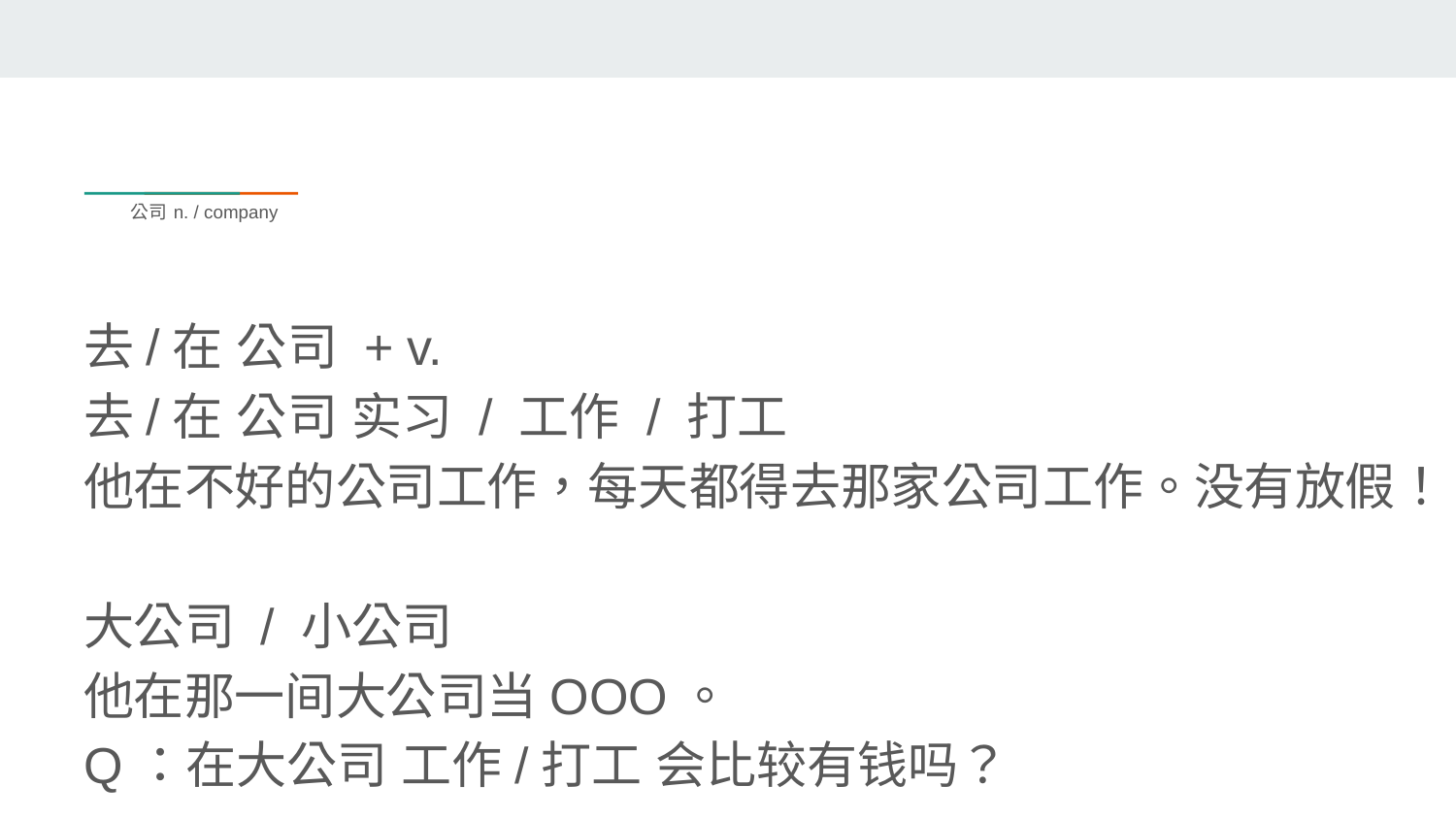

# 公司 n. / company

去/在 公司 + v.
去/在 公司 实习 / 工作 / 打工
他在不好的公司工作，每天都得去那家公司工作。没有放假！
大公司 / 小公司
他在那一间大公司当OOO。
Q：在大公司 工作/打工 会比较有钱吗？